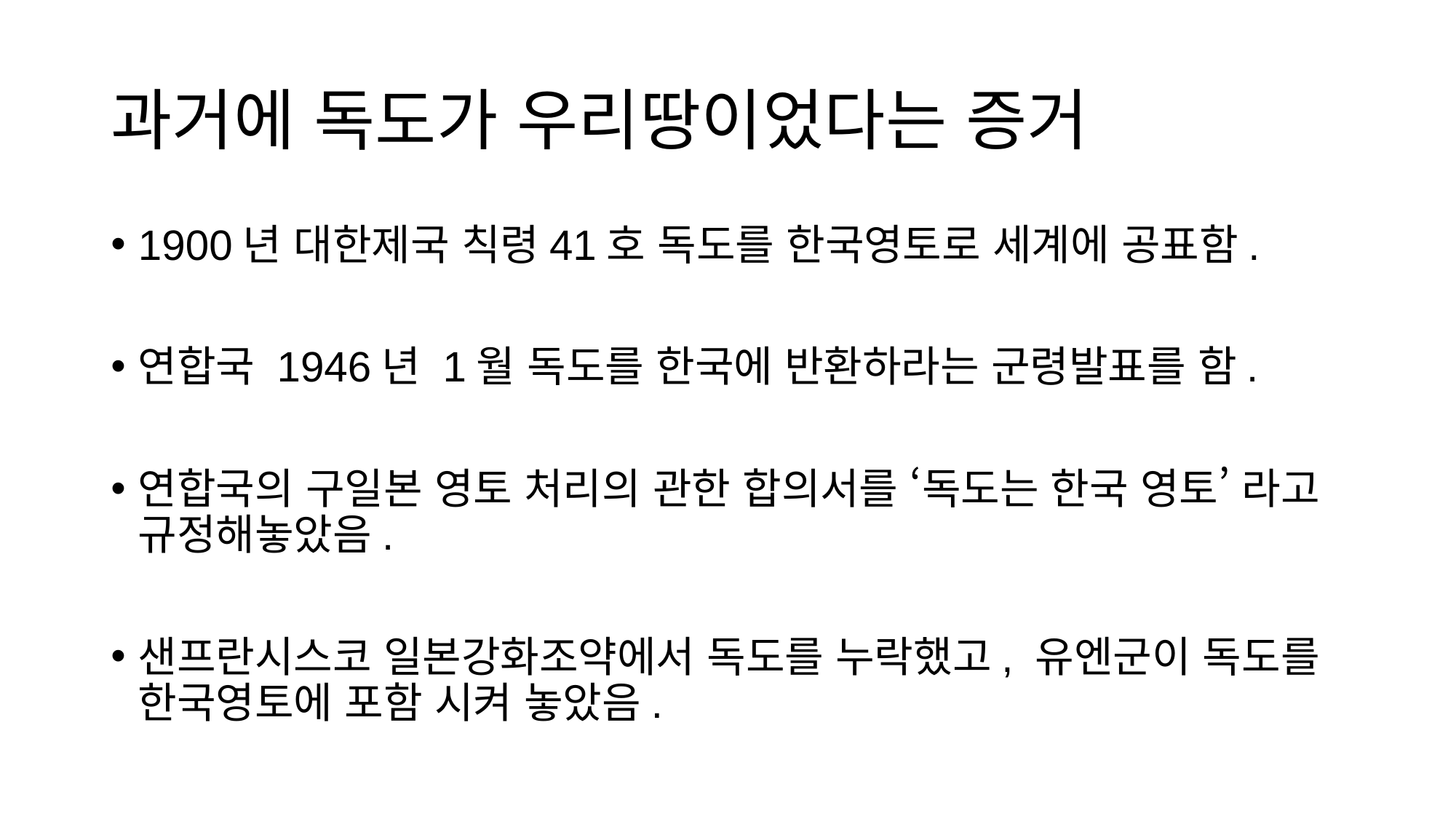

# 과거에 독도가 우리땅이었다는 증거
1900년 대한제국 칙령41호 독도를 한국영토로 세계에 공표함.

연합국 1946년 1월 독도를 한국에 반환하라는 군령발표를 함.

연합국의 구일본 영토 처리의 관한 합의서를 ‘독도는 한국 영토’ 라고 규정해놓았음.

샌프란시스코 일본강화조약에서 독도를 누락했고, 유엔군이 독도를 한국영토에 포함 시켜 놓았음.